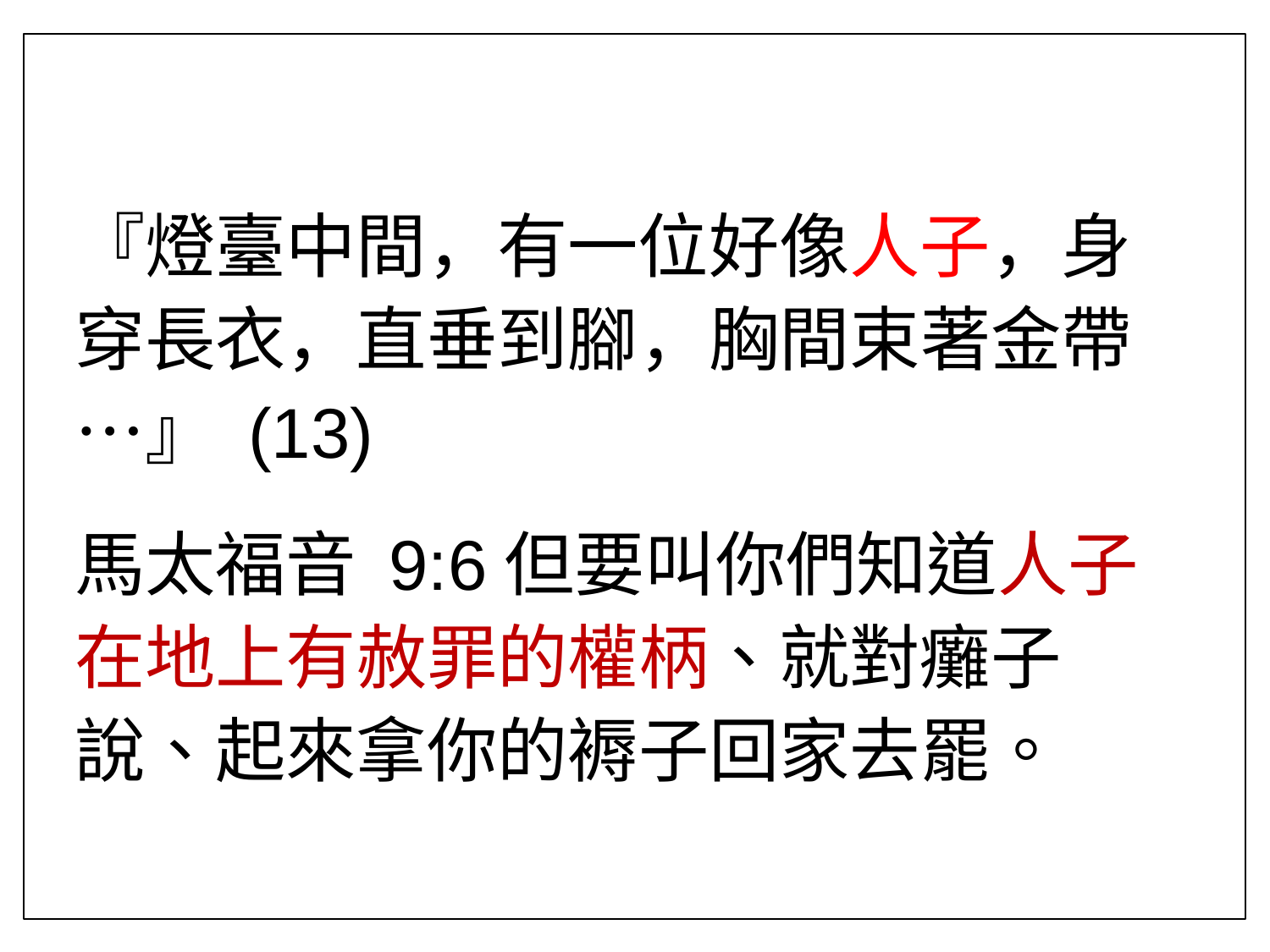

『燈臺中間，有一位好像人子，身穿長衣，直垂到腳，胸間束著金帶…』 (13)
馬太福音 9:6但要叫你們知道人子在地上有赦罪的權柄、就對癱子說、起來拿你的褥子回家去罷。